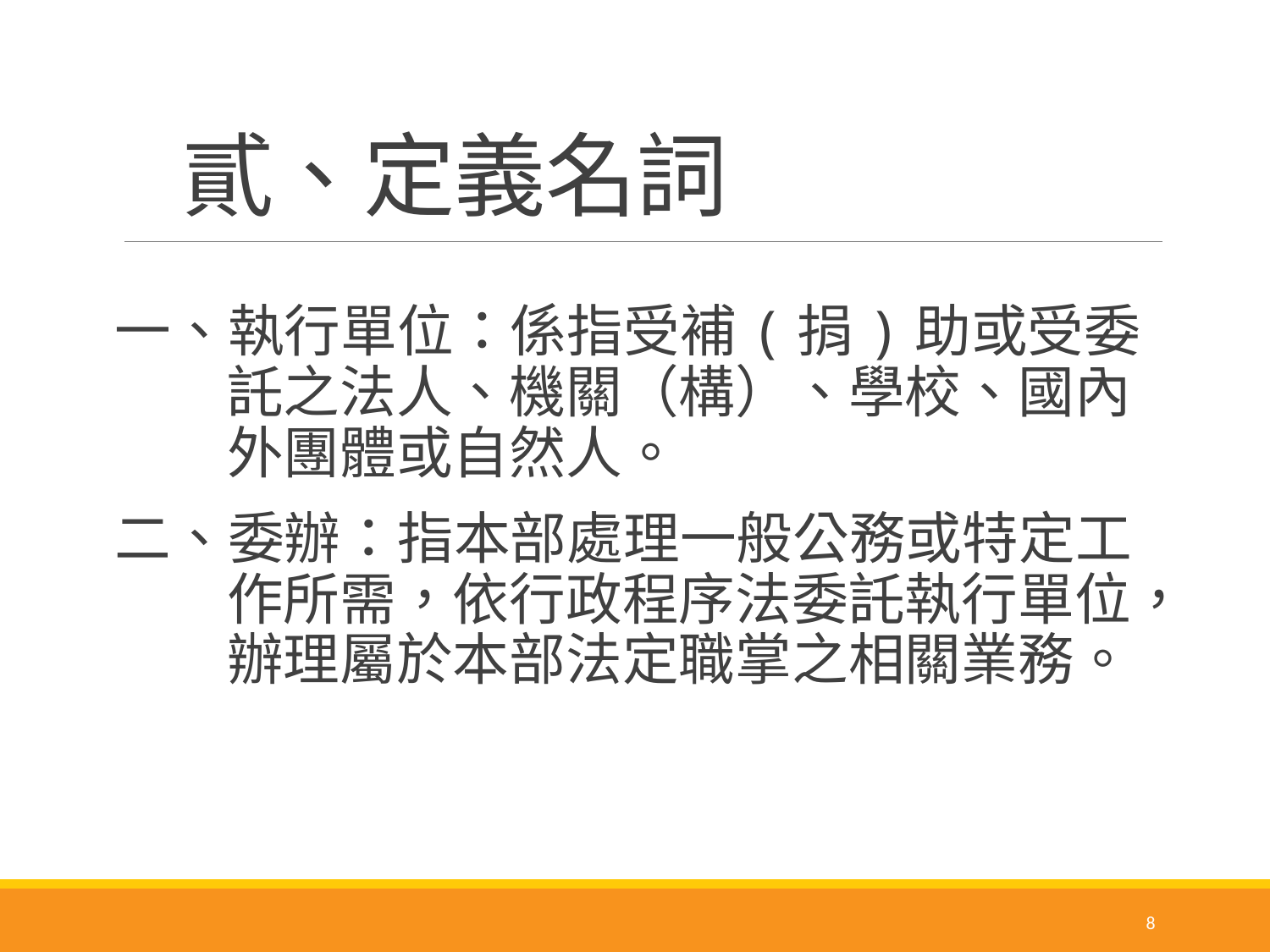

# 貳、定義名詞
一、執行單位：係指受補(捐)助或受委託之法人、機關（構）、學校、國內外團體或自然人。
二、委辦：指本部處理一般公務或特定工作所需，依行政程序法委託執行單位，辦理屬於本部法定職掌之相關業務。
8